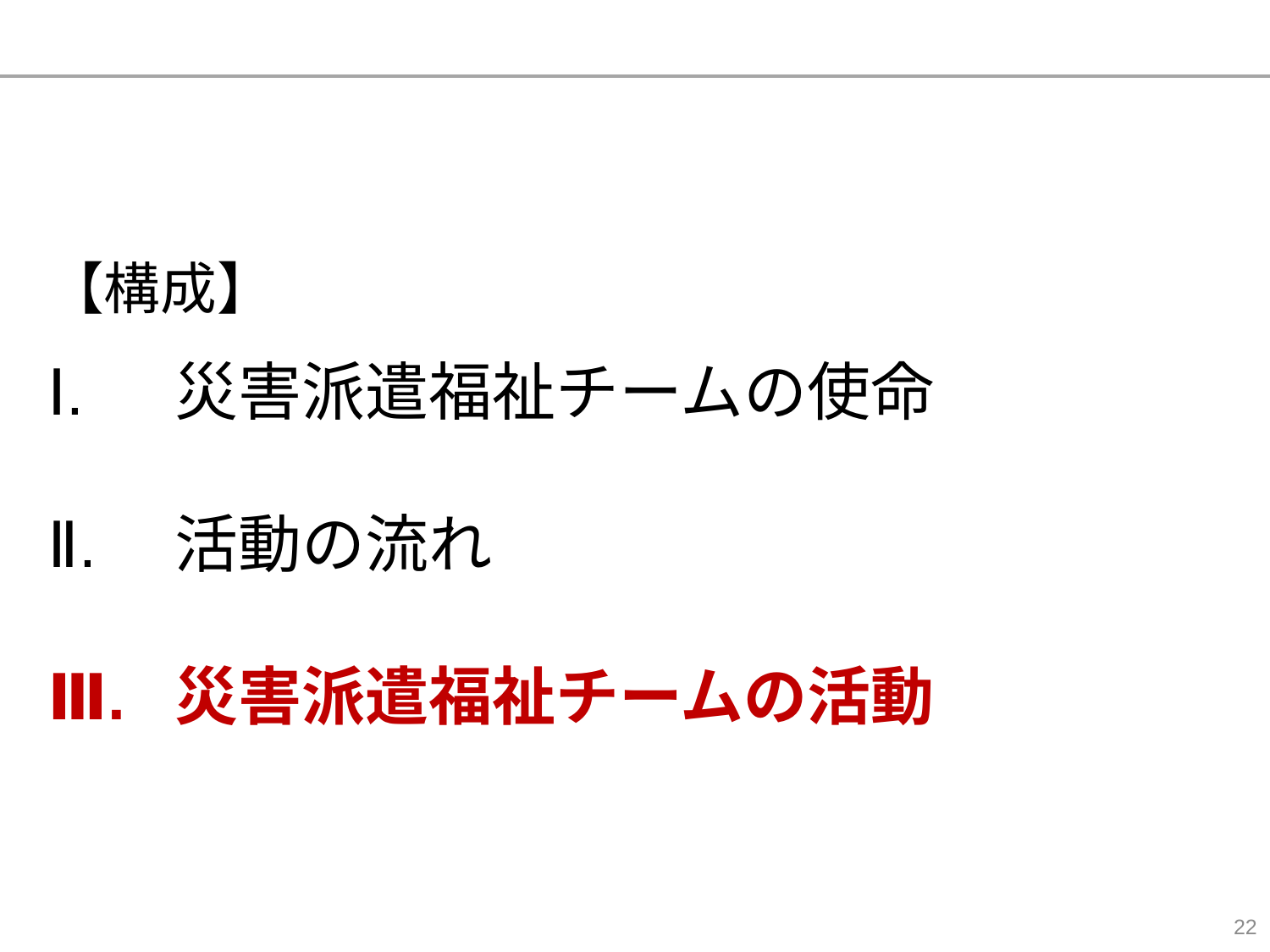

【構成】
Ⅰ.	災害派遣福祉チームの使命

Ⅱ.	活動の流れ

Ⅲ.	災害派遣福祉チームの活動
22